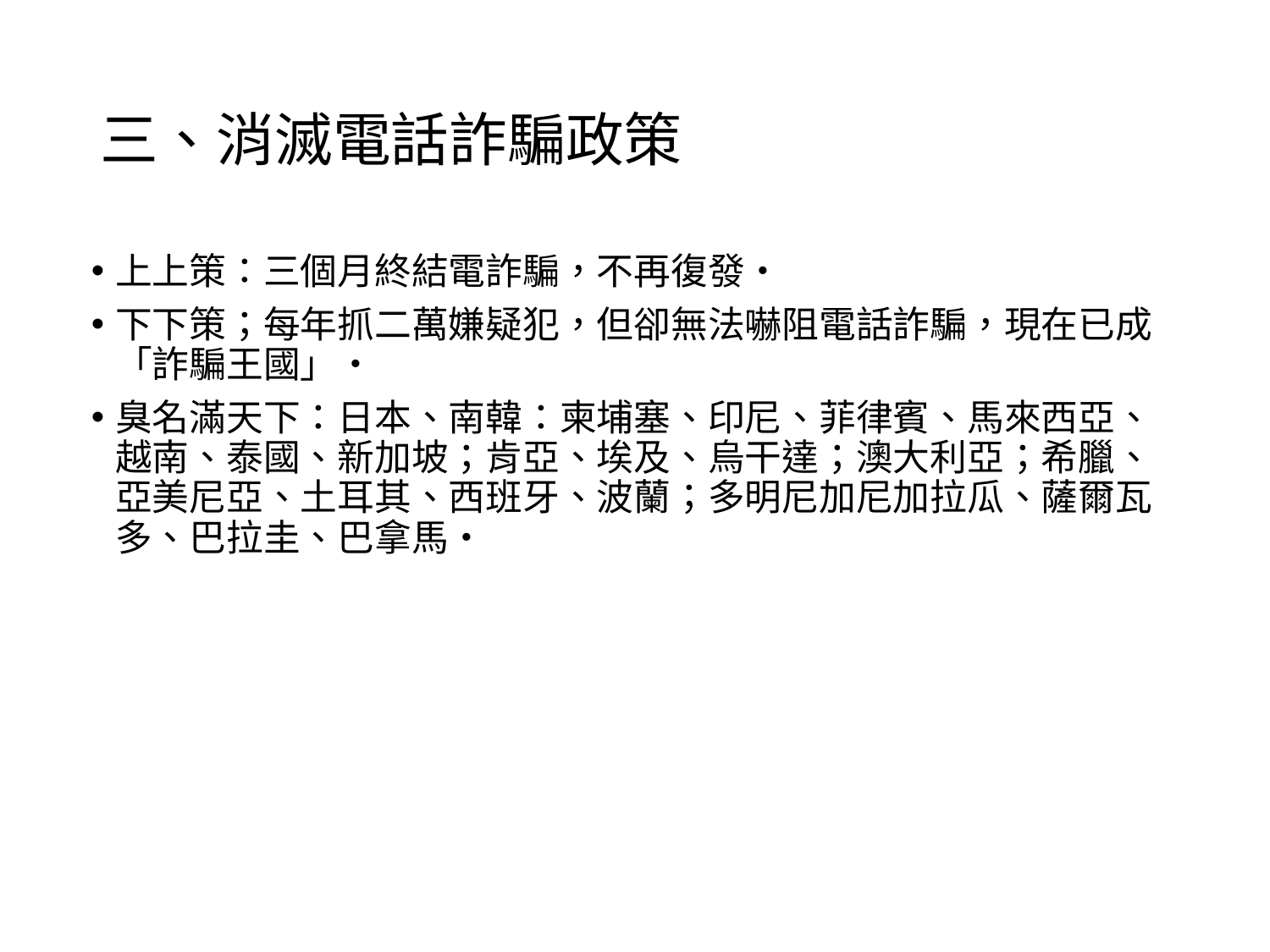

# 三、消滅電話詐騙政策
上上策：三個月終結電詐騙，不再復發‧
下下策；每年抓二萬嫌疑犯，但卻無法嚇阻電話詐騙，現在已成「詐騙王國」‧
臭名滿天下：日本、南韓：柬埔塞、印尼、菲律賓、馬來西亞、越南、泰國、新加坡；肯亞、埃及、烏干達；澳大利亞；希臘、亞美尼亞、土耳其、西班牙、波蘭；多明尼加尼加拉瓜、薩爾瓦多、巴拉圭、巴拿馬‧